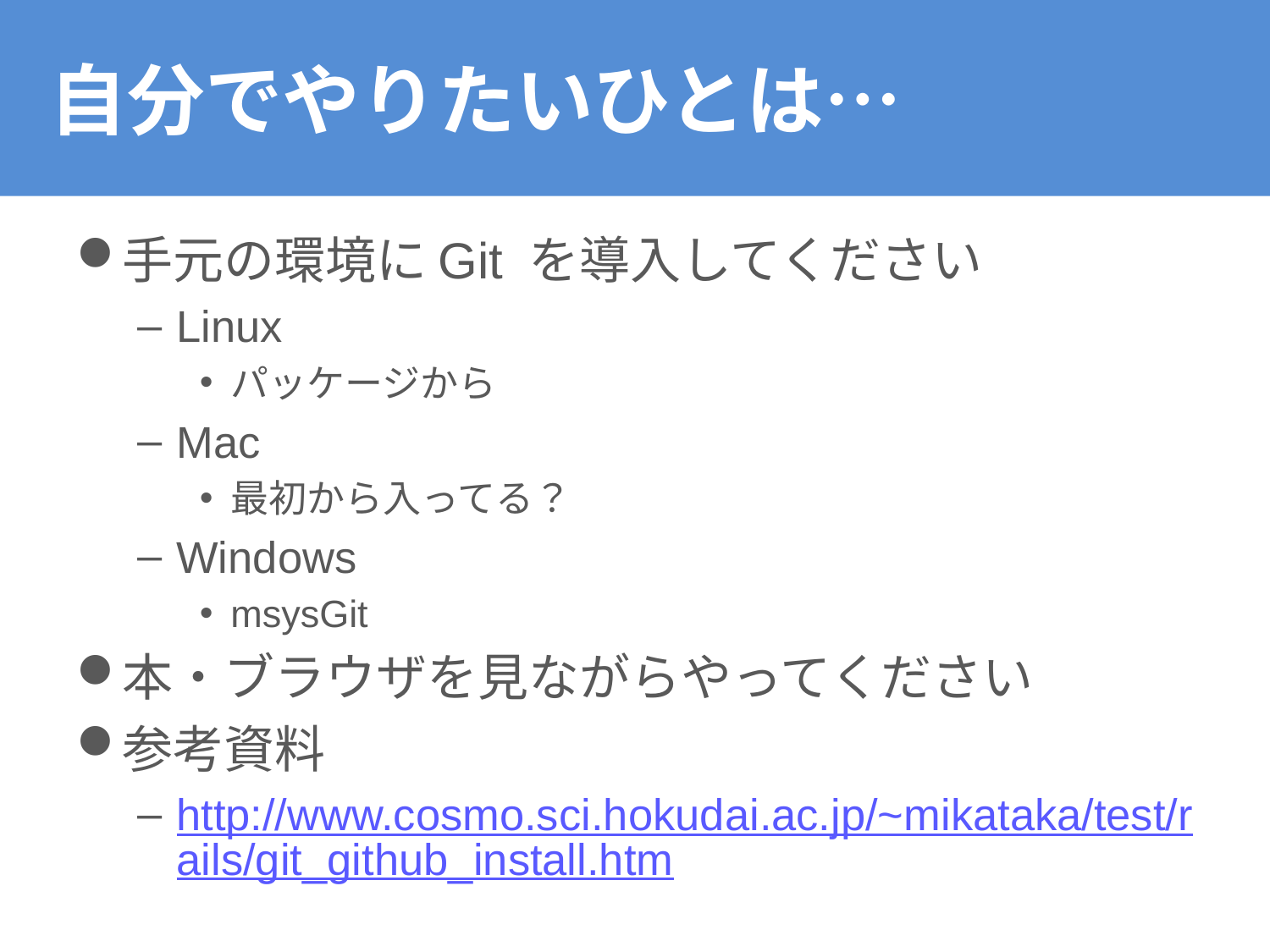

# 自分でやりたいひとは…
手元の環境にGit を導入してください
Linux
パッケージから
Mac
最初から入ってる？
Windows
msysGit
本・ブラウザを見ながらやってください
参考資料
http://www.cosmo.sci.hokudai.ac.jp/~mikataka/test/rails/git_github_install.htm